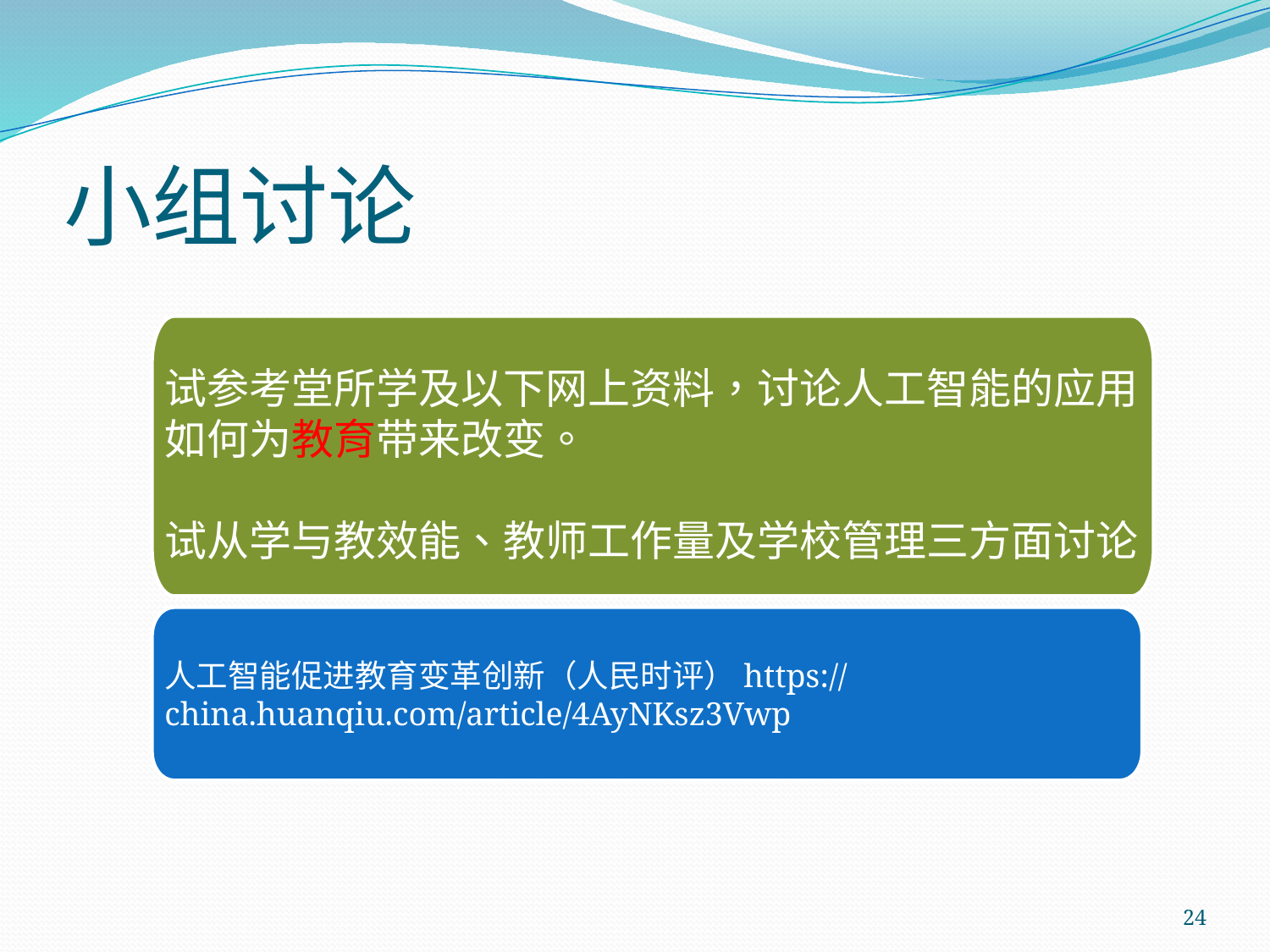

# 小组讨论

试参考堂所学及以下网上资料，讨论人工智能的应用如何为教育带来改变。

试从学与教效能、教师工作量及学校管理三方面讨论

人工智能促进教育变革创新（人民时评）https://china.huanqiu.com/article/4AyNKsz3Vwp

24